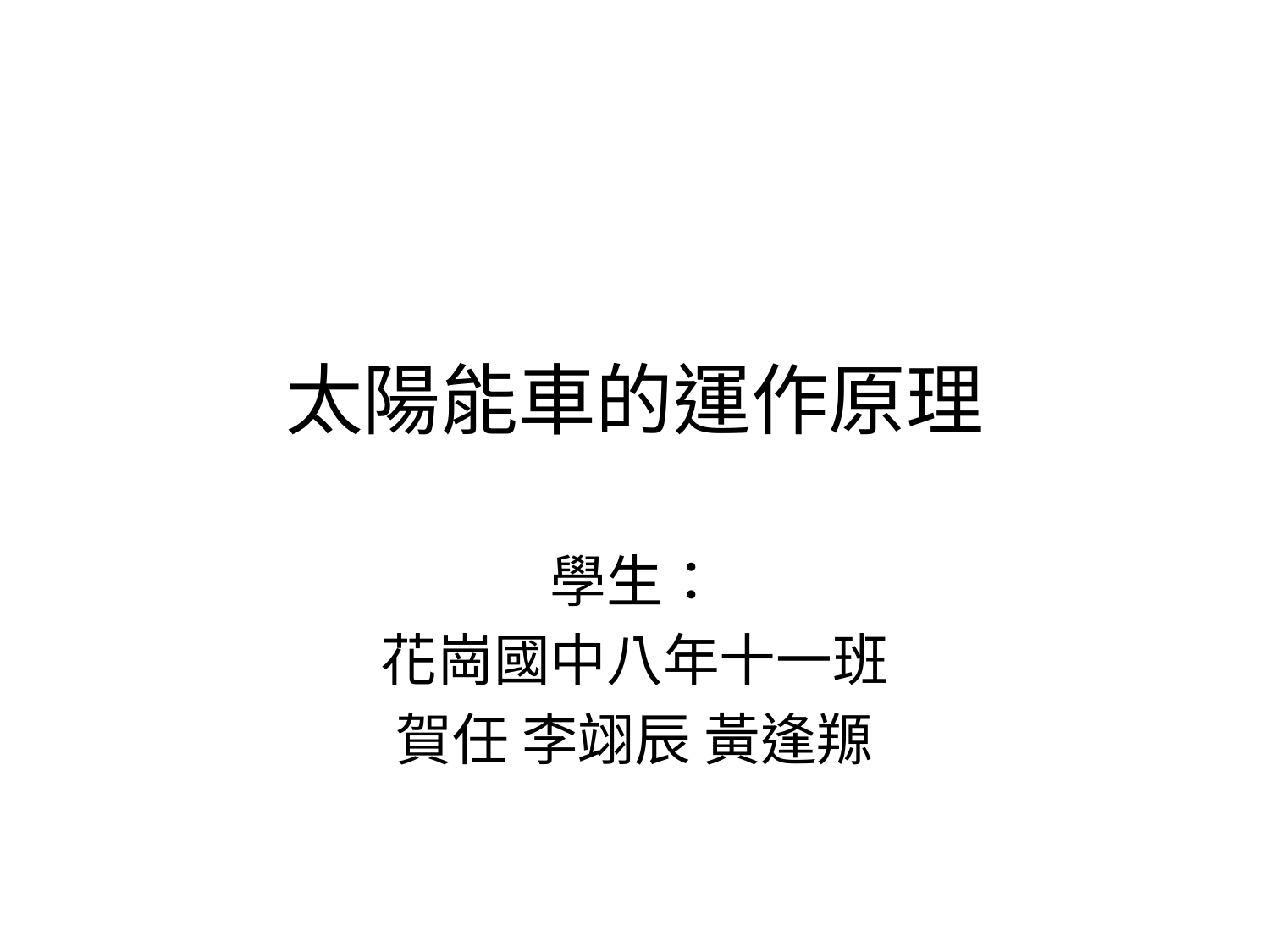

# 太陽能車的運作原理
學生：
花崗國中八年十一班
賀任 李翊辰 黃逢羱